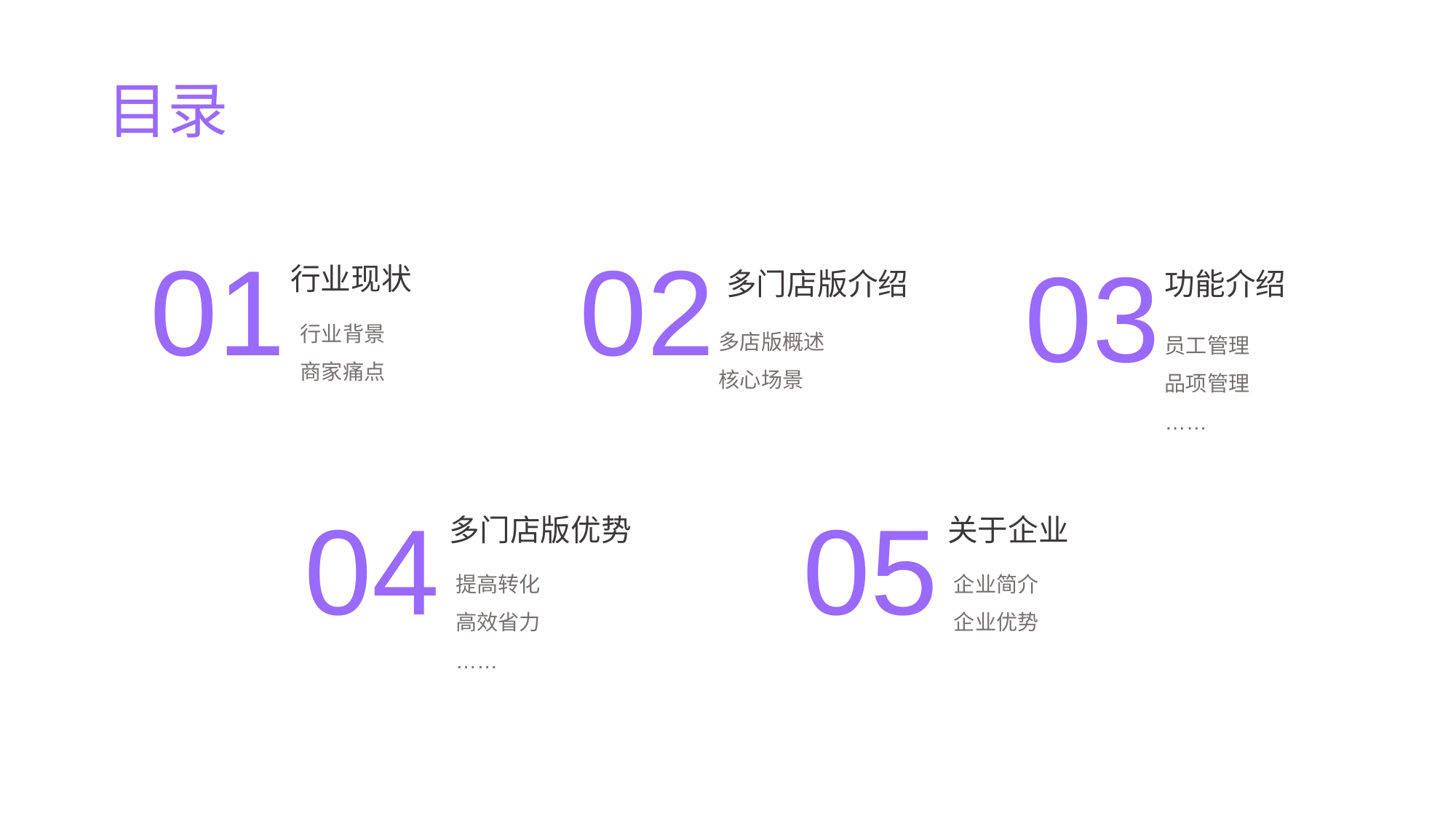

目录
01
02
03
行业现状
多门店版介绍
功能介绍
行业背景
商家痛点
多店版概述
核心场景

员工管理
品项管理
……
04
05
多门店版优势
关于企业
提高转化
高效省力
……
企业简介
企业优势